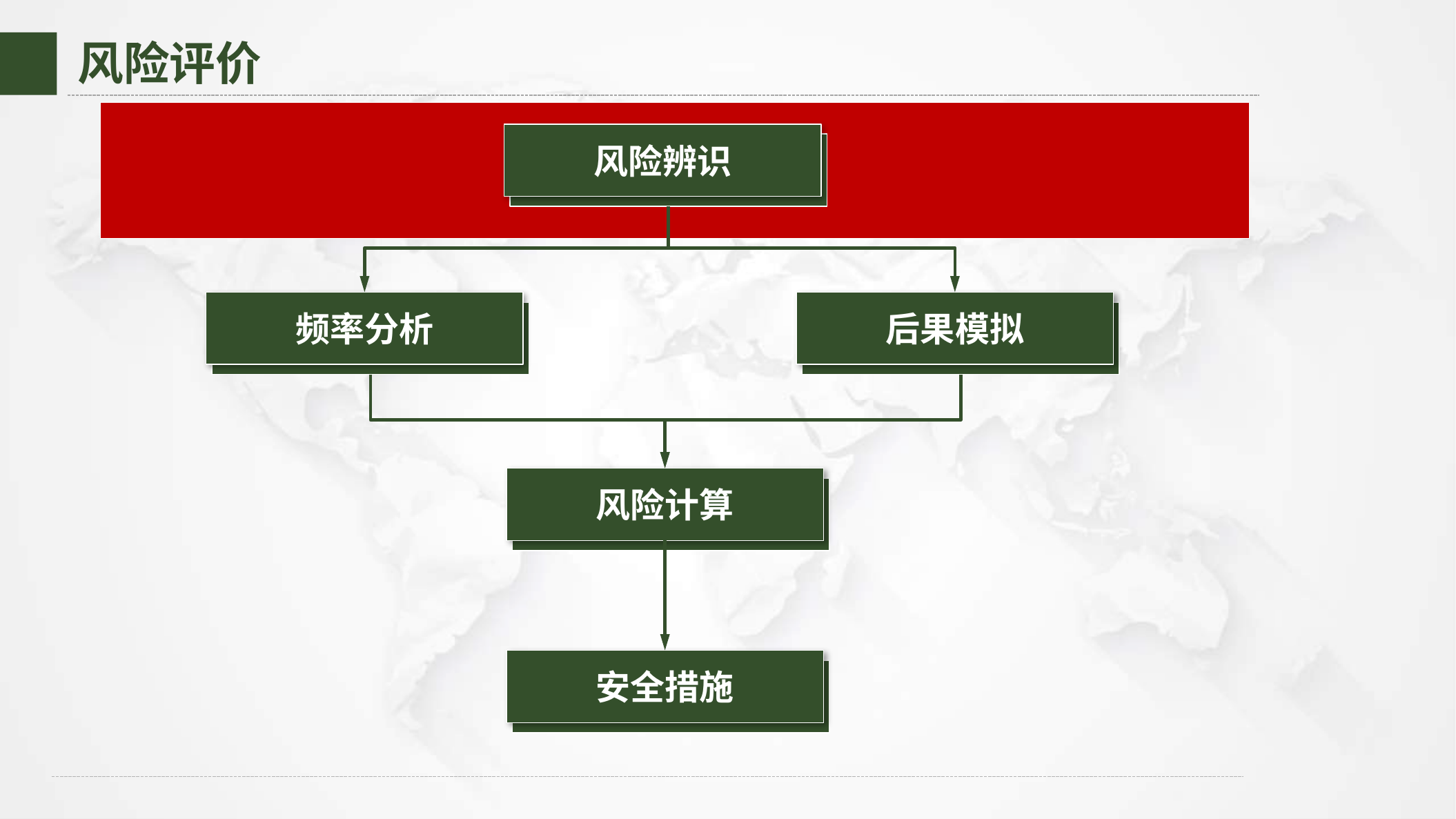

风险评价

风险辨识
什么会发生？
后果模拟
什么会发生？
频率分析
什么会发生？
风险计算
什么会发生？
安全措施
什么会发生？